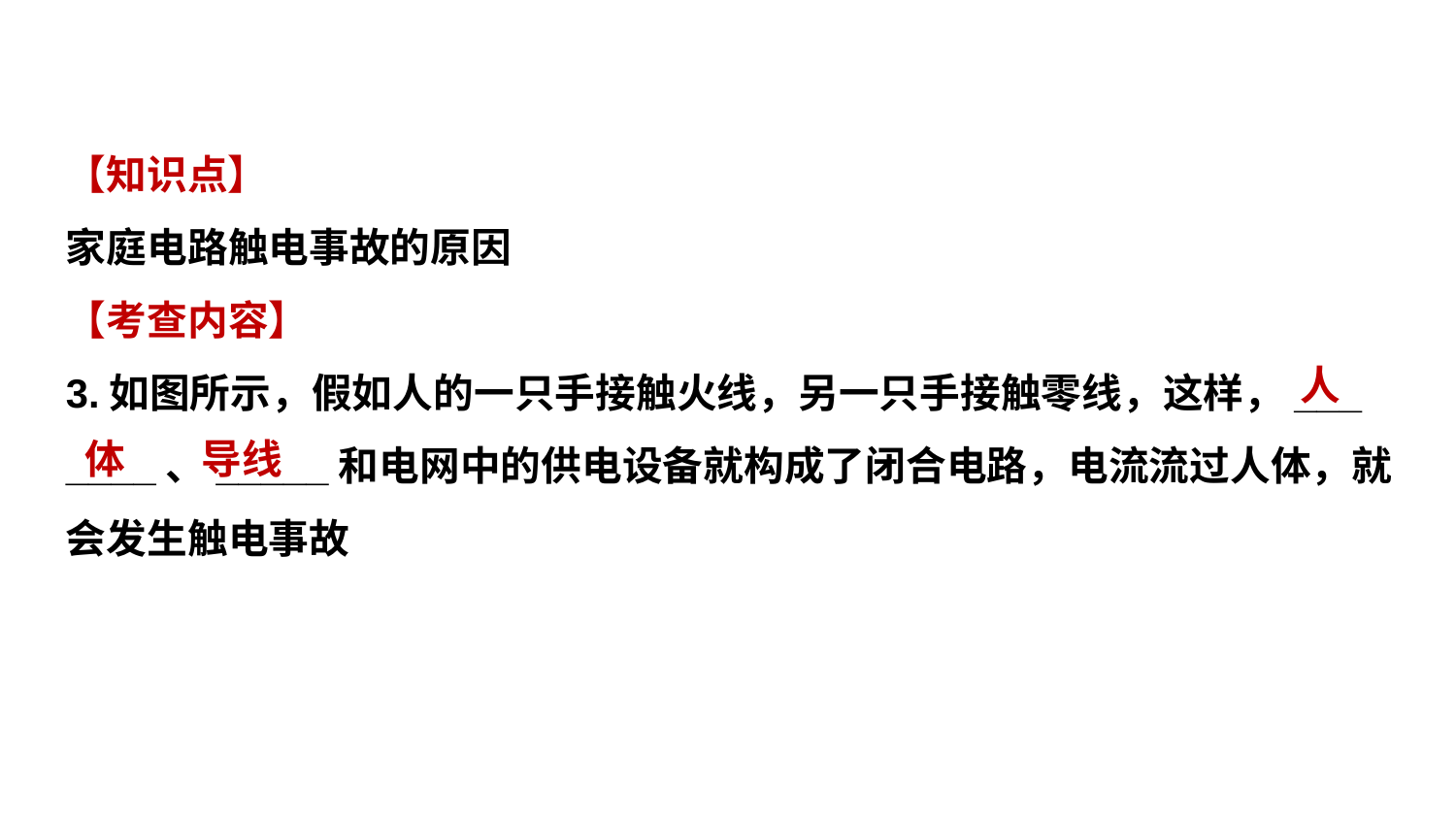

【知识点】
家庭电路触电事故的原因
【考查内容】
3.如图所示，假如人的一只手接触火线，另一只手接触零线，这样，___
____、_____和电网中的供电设备就构成了闭合电路，电流流过人体，就
会发生触电事故
人
体
导线